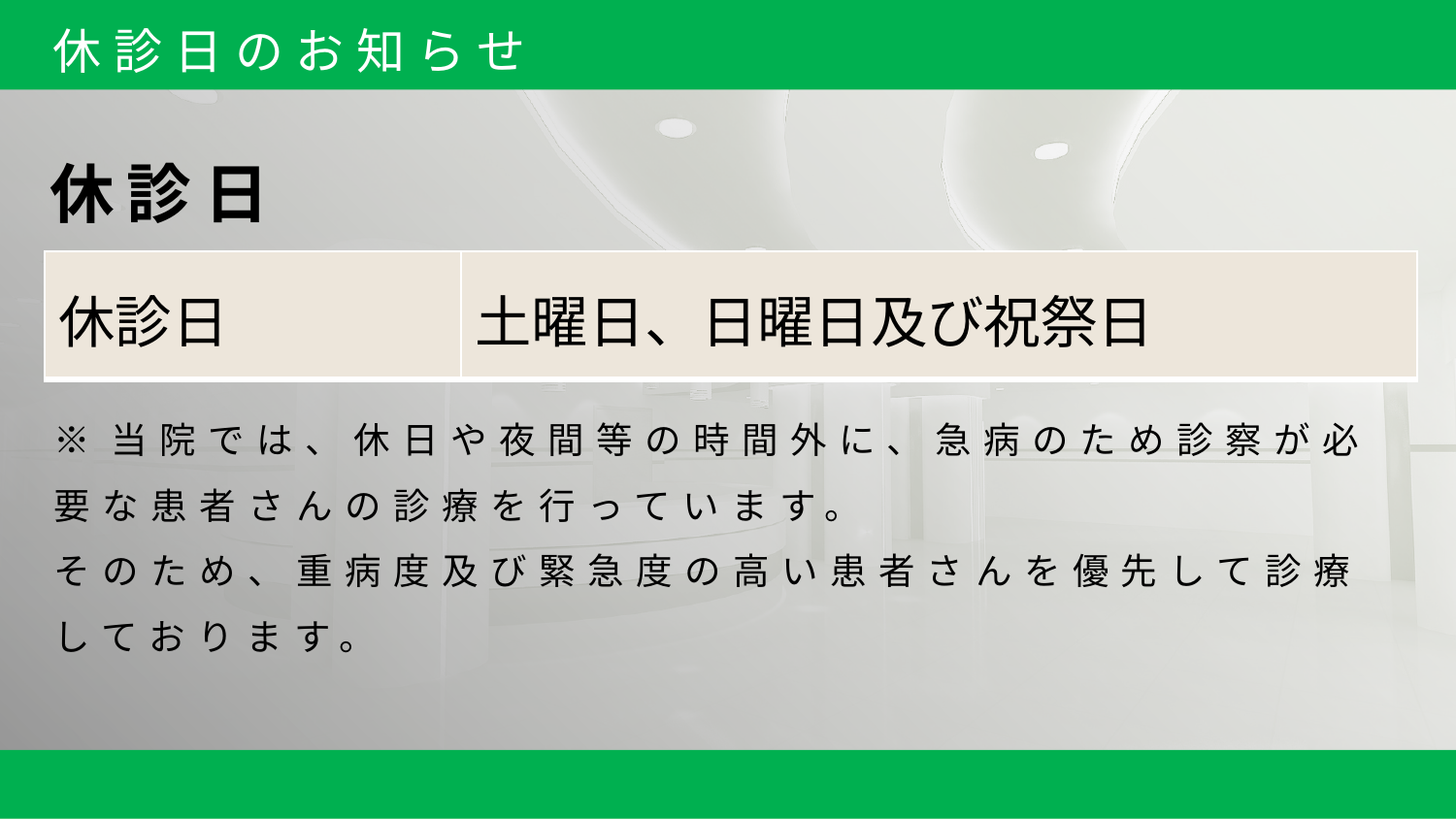

休診日のお知らせ

休診日
| 休診日 | 土曜日、日曜日及び祝祭日 |
| --- | --- |
※当院では、休日や夜間等の時間外に、急病のため診察が必要な患者さんの診療を行っています。
そのため、重病度及び緊急度の高い患者さんを優先して診療しております。